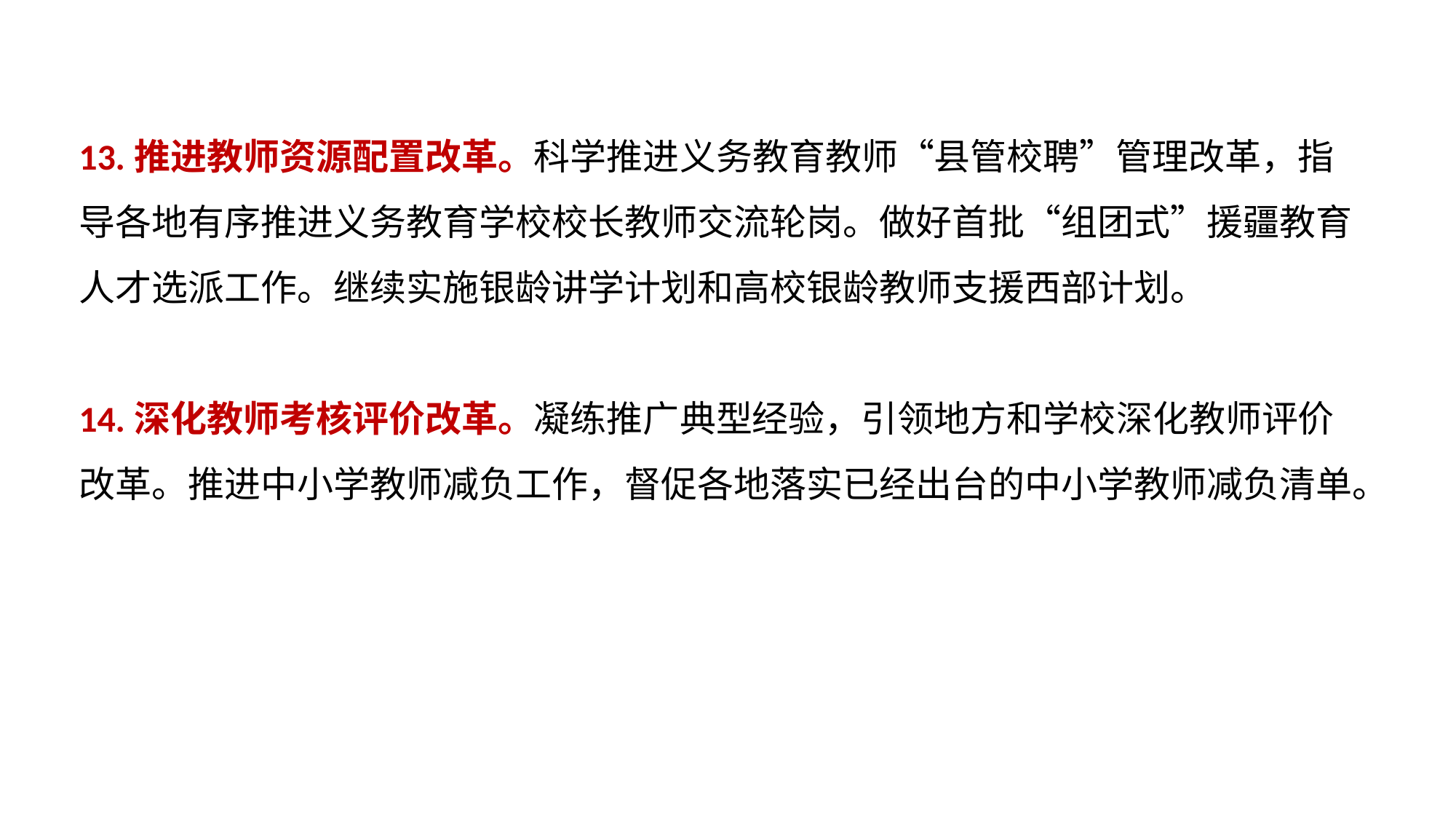

13.推进教师资源配置改革。科学推进义务教育教师“县管校聘”管理改革，指导各地有序推进义务教育学校校长教师交流轮岗。做好首批“组团式”援疆教育人才选派工作。继续实施银龄讲学计划和高校银龄教师支援西部计划。

14.深化教师考核评价改革。凝练推广典型经验，引领地方和学校深化教师评价改革。推进中小学教师减负工作，督促各地落实已经出台的中小学教师减负清单。